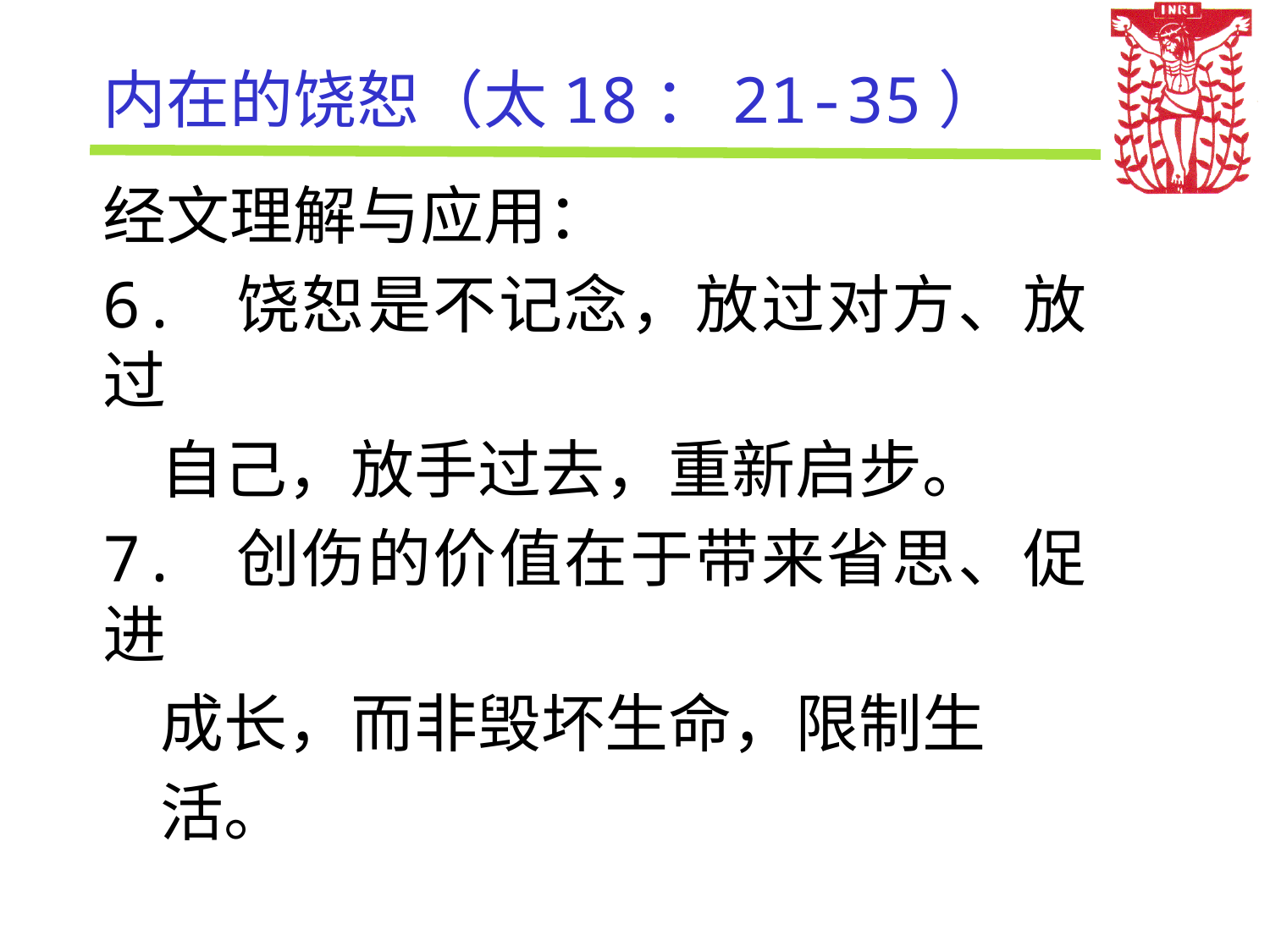

# 内在的饶恕（太18：21-35）
经文理解与应用：
6. 饶恕是不记念，放过对方、放过
   自己，放手过去，重新启步。
7. 创伤的价值在于带来省思、促进
   成长，而非毁坏生命，限制生
   活。